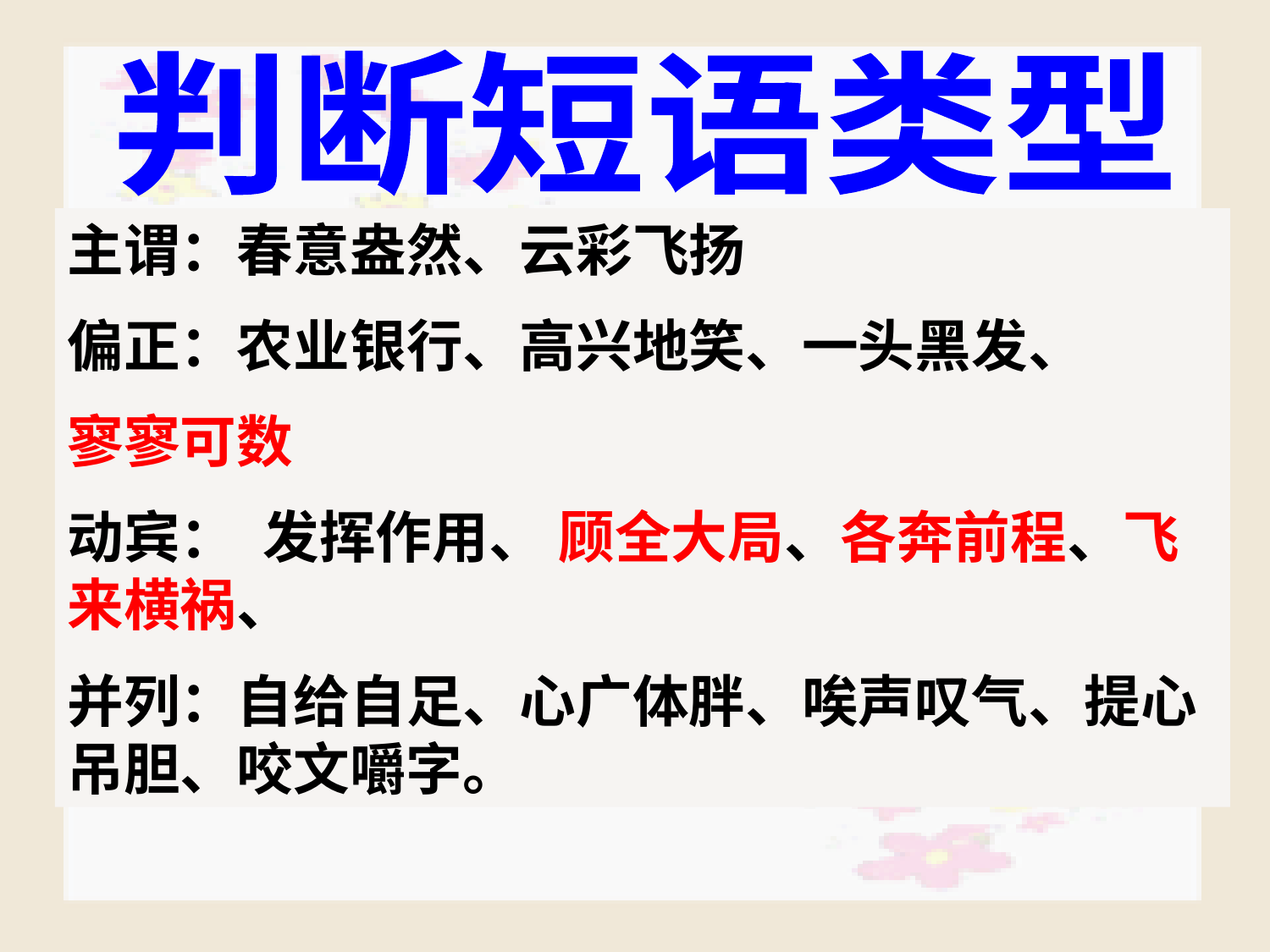

判断短语类型
主谓：春意盎然、云彩飞扬
偏正：农业银行、高兴地笑、一头黑发、
寥寥可数
动宾：  发挥作用、 顾全大局、各奔前程、飞来横祸、
并列：自给自足、心广体胖、唉声叹气、提心吊胆、咬文嚼字。